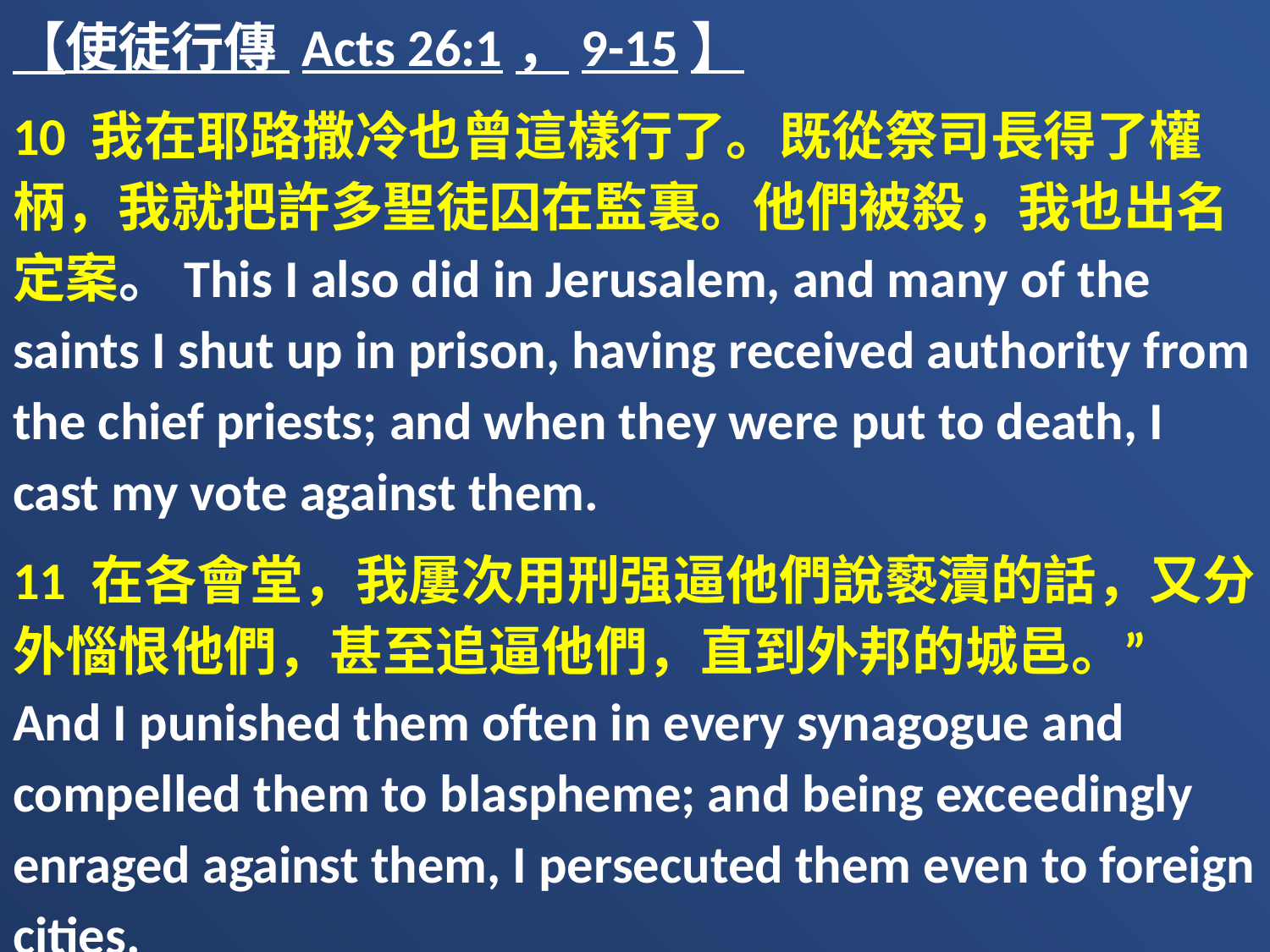

【使徒行傳 Acts 26:1，9-15】
10 我在耶路撒冷也曾這樣行了。既從祭司長得了權柄，我就把許多聖徒囚在監裏。他們被殺，我也出名定案。This I also did in Jerusalem, and many of the saints I shut up in prison, having received authority from the chief priests; and when they were put to death, I cast my vote against them.
11 在各會堂，我屢次用刑强逼他們說褻瀆的話，又分外惱恨他們，甚至追逼他們，直到外邦的城邑。” And I punished them often in every synagogue and compelled them to blaspheme; and being exceedingly enraged against them, I persecuted them even to foreign cities.